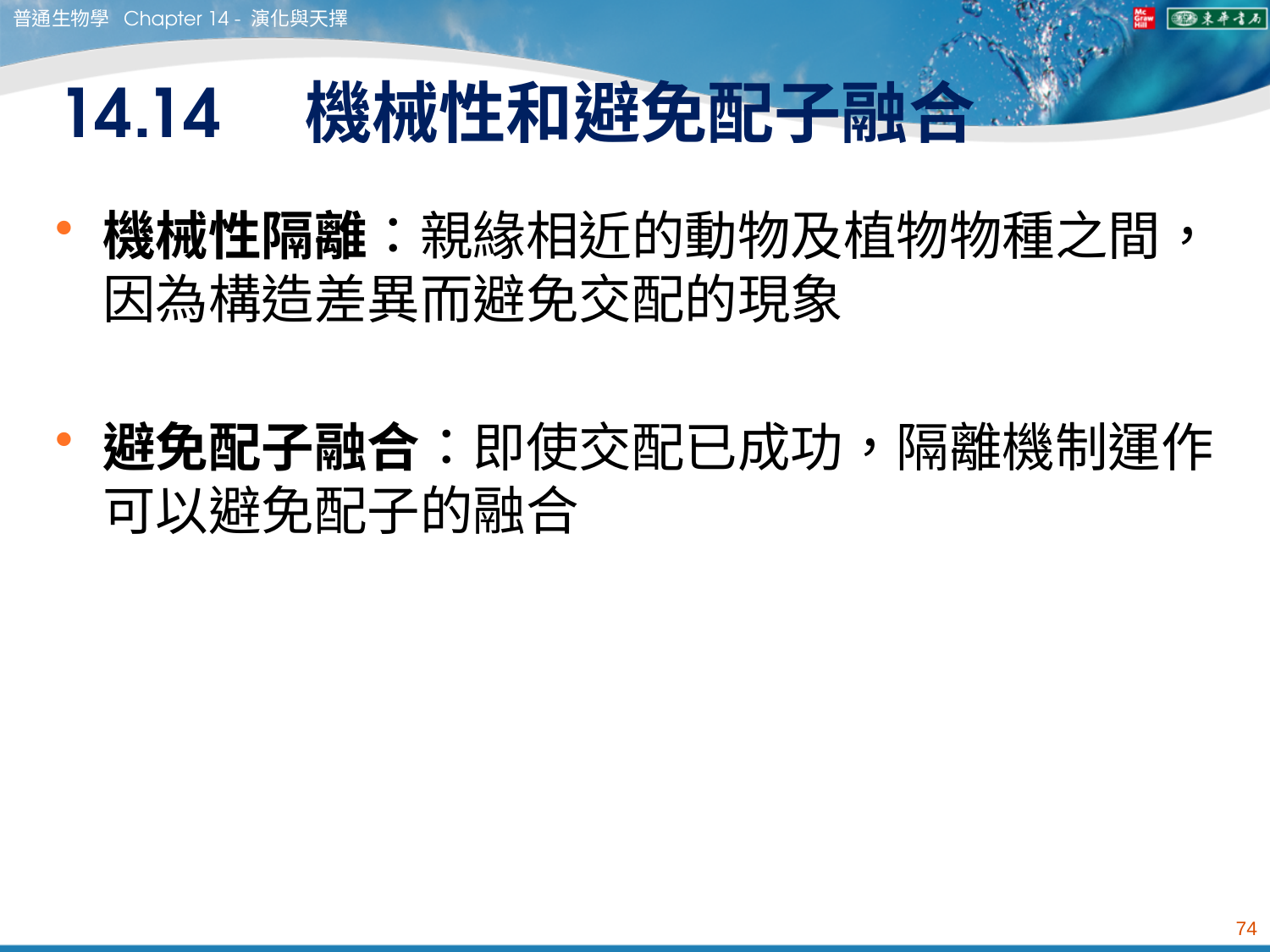

普通生物學  Chapter 14 - 演化與天擇
# 14.14　機械性和避免配子融合
機械性隔離：親緣相近的動物及植物物種之間，因為構造差異而避免交配的現象

避免配子融合：即使交配已成功，隔離機制運作可以避免配子的融合
74